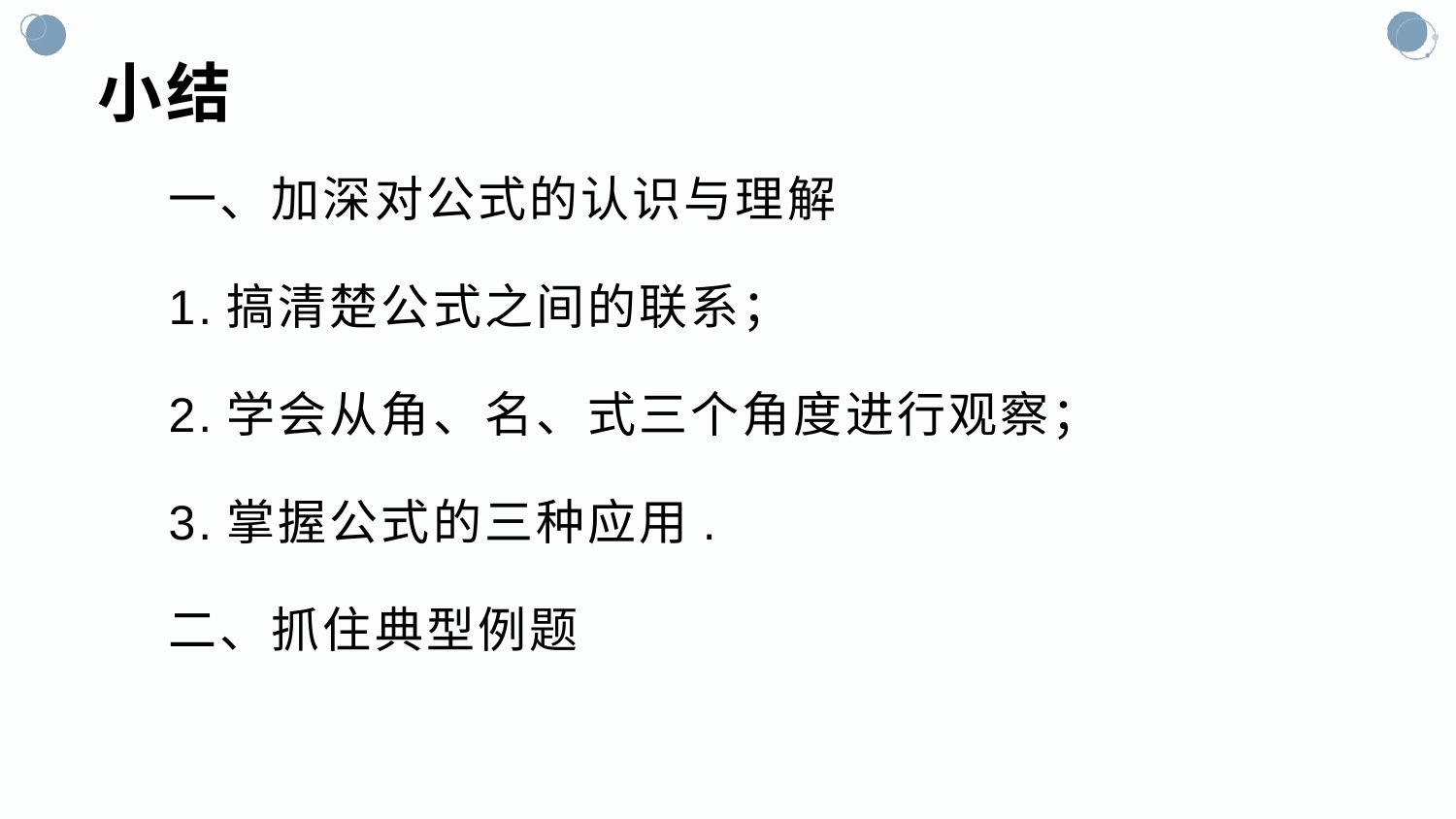

# 小结
一、加深对公式的认识与理解
1.搞清楚公式之间的联系；
2.学会从角、名、式三个角度进行观察；
3.掌握公式的三种应用.
二、抓住典型例题